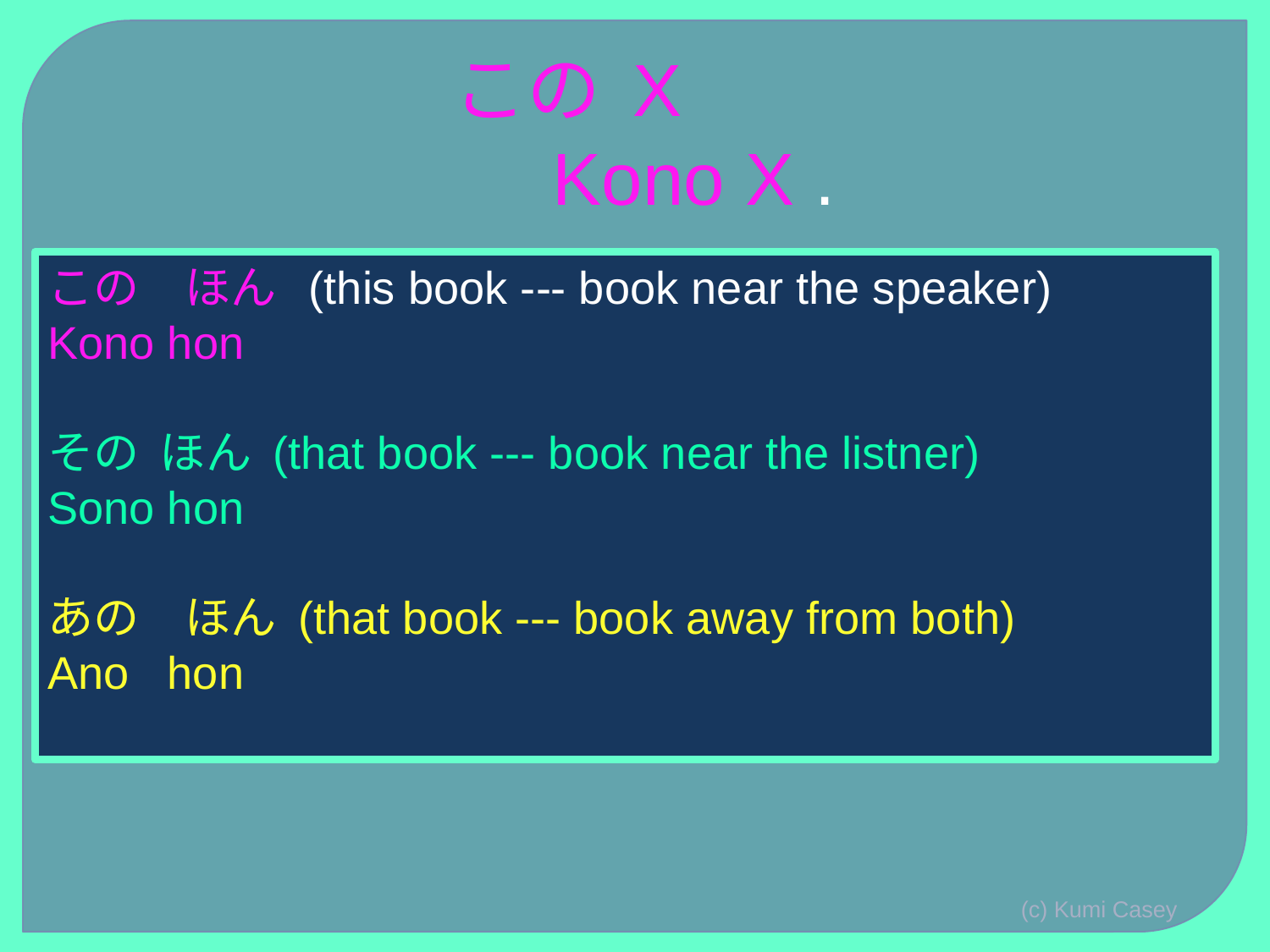

# この X　　 　Kono X .
この　ほん  (this book --- book near the speaker)
Kono hon

その  ほん (that book --- book near the listner)
Sono hon

あの　ほん (that book --- book away from both)
Ano   hon

(c) Kumi Casey